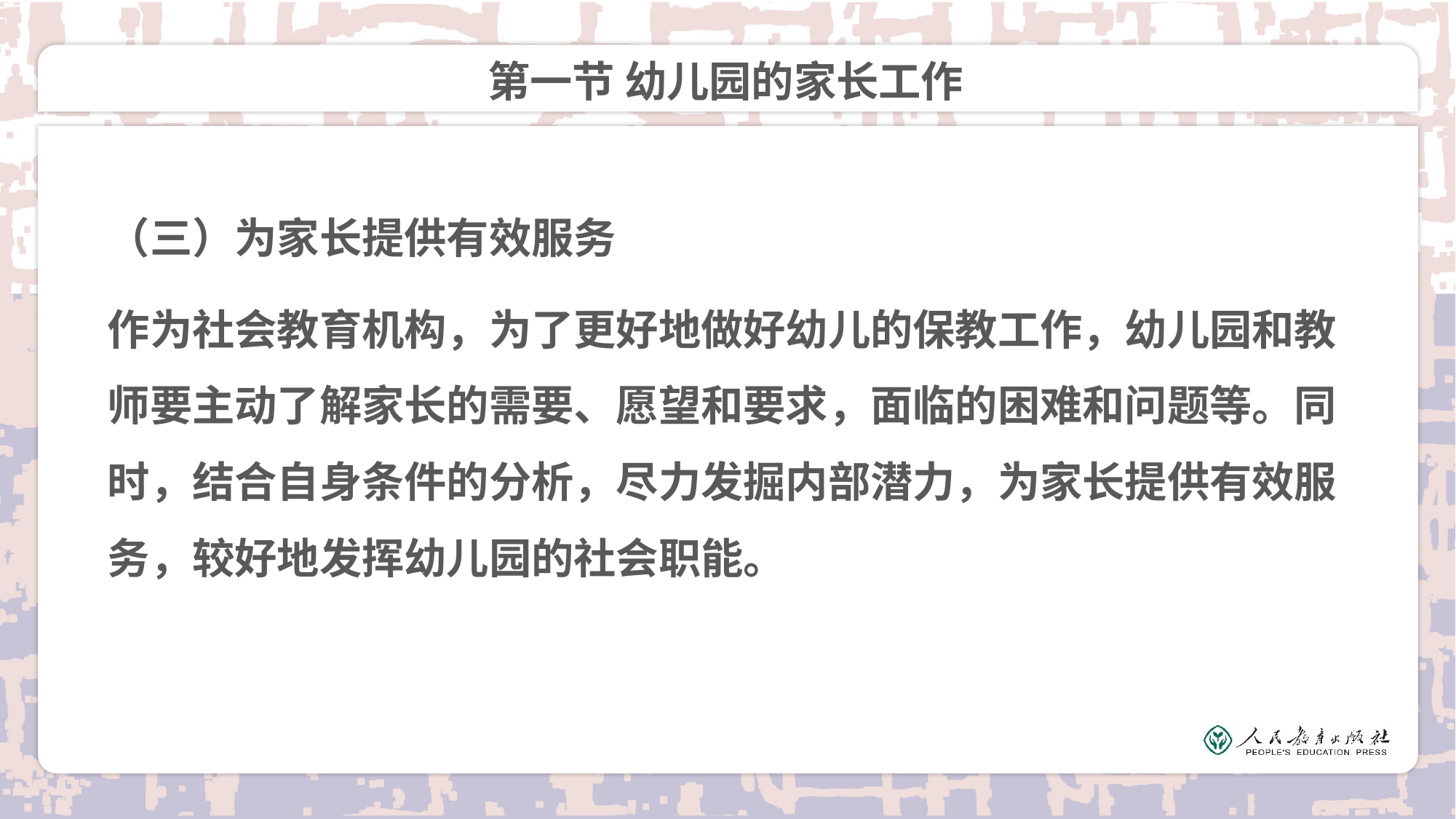

# 第一节 幼儿园的家长工作
（三）为家长提供有效服务
作为社会教育机构，为了更好地做好幼儿的保教工作，幼儿园和教师要主动了解家长的需要、愿望和要求，面临的困难和问题等。同时，结合自身条件的分析，尽力发掘内部潜力，为家长提供有效服务，较好地发挥幼儿园的社会职能。